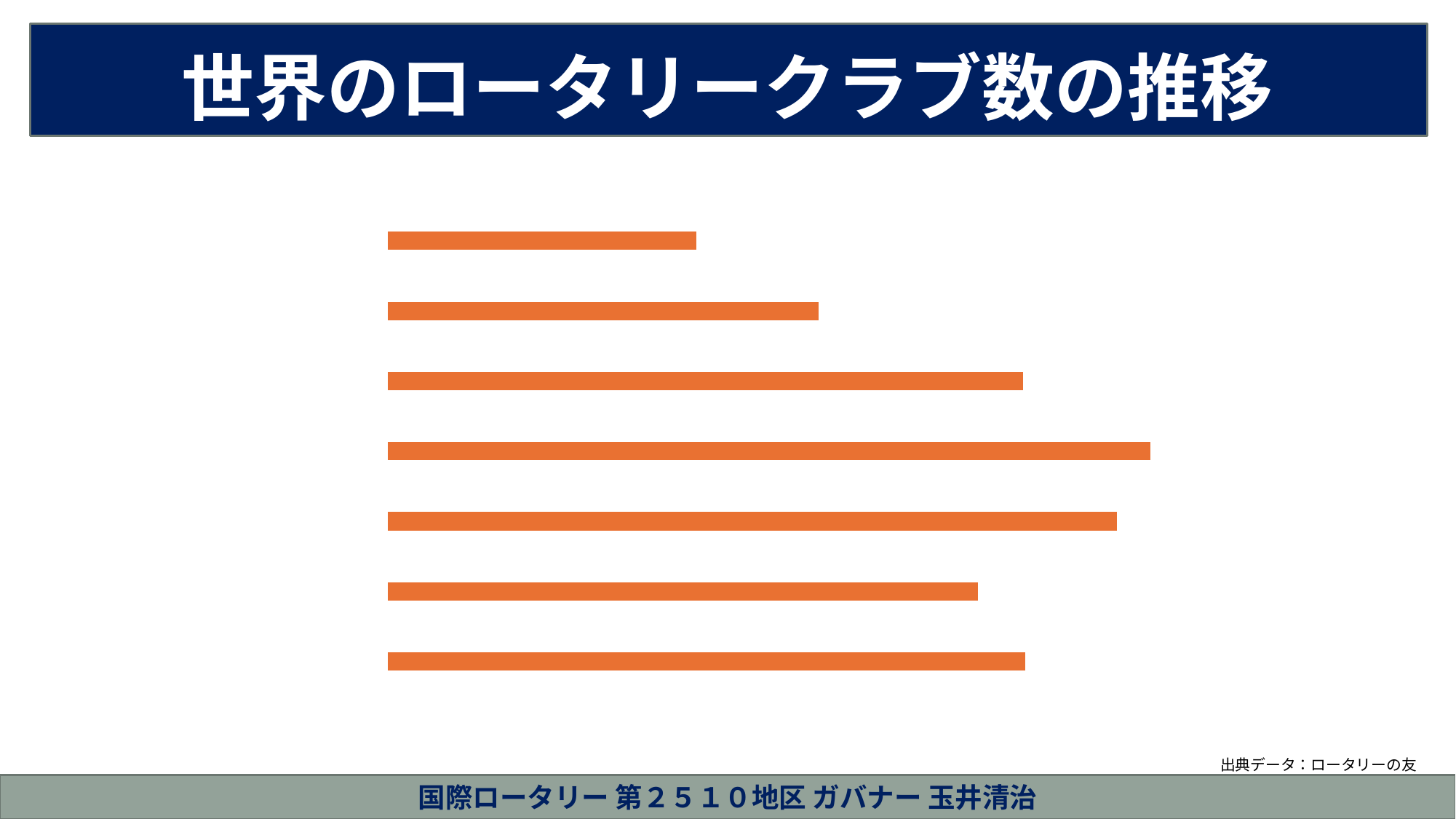

斉木

世界のロータリークラブ数の推移

### Chart: 世界のロータリークラブ数の推移

| Category |  |  |
|---|---|---|
| 2025年5月19日現在 | None | 36632.0 |
| 2024年7月16日現在 | None | 36526.0 |
| 2023年7月17日現在 | None | 36838.0 |
| 2022年7月18日現在 | None | 36913.0 |
| 2021年7月16日現在 | None | 36627.0 |
| 2020年7月15日現在 | None | 36169.0 |
| 2019年7月12日現在 | None | 35893.0 |
　　　　　　　　　　　　　出典データ：ロータリーの友

国際ロータリー 第２５１０地区 ガバナー 玉井清治